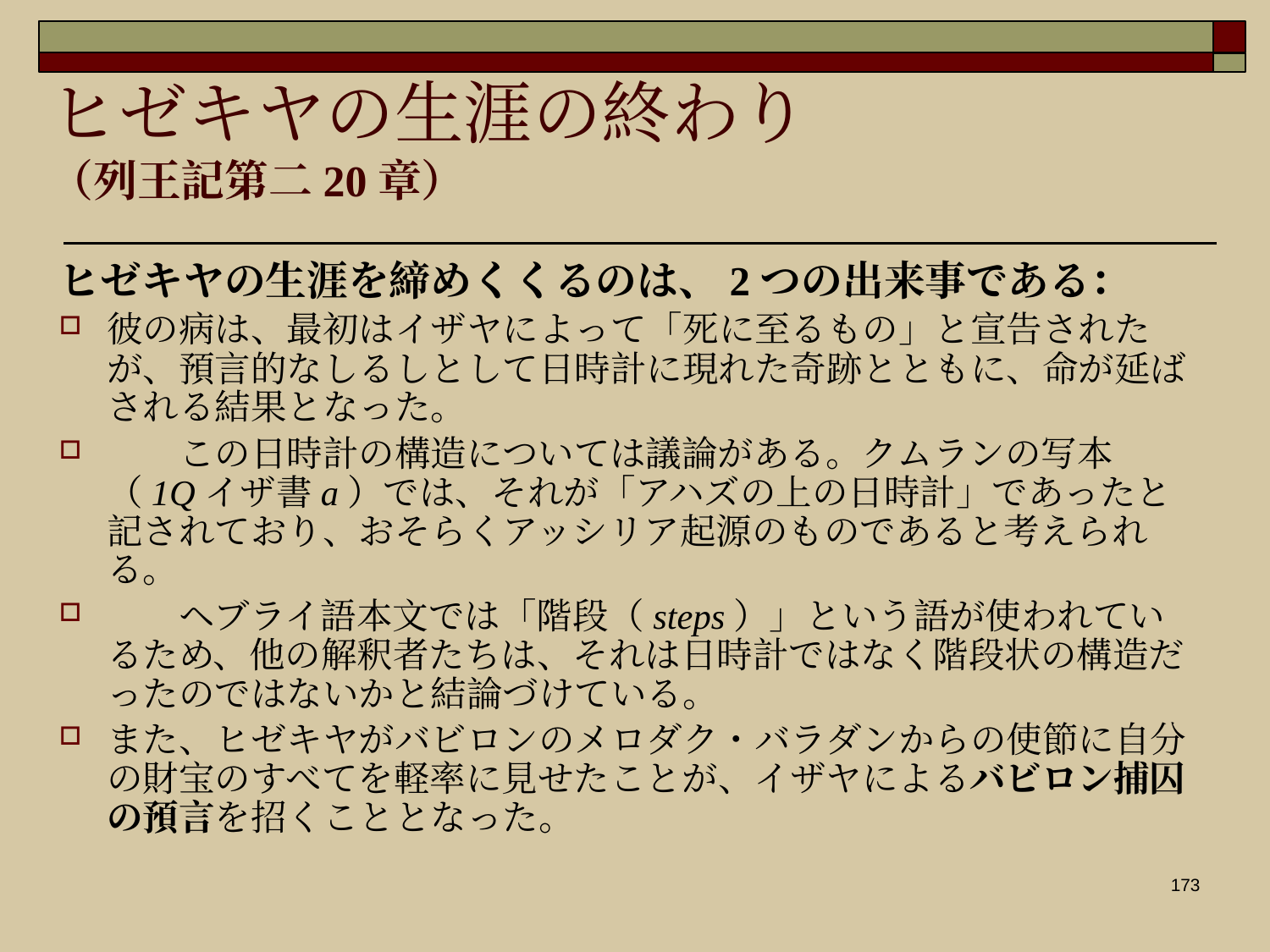

ヒゼキヤの生涯の終わり
（列王記第二20章）
ヒゼキヤの生涯を締めくくるのは、2つの出来事である：
彼の病は、最初はイザヤによって「死に至るもの」と宣告されたが、預言的なしるしとして日時計に現れた奇跡とともに、命が延ばされる結果となった。
　　この日時計の構造については議論がある。クムランの写本（1Qイザ書a）では、それが「アハズの上の日時計」であったと記されており、おそらくアッシリア起源のものであると考えられる。
　　ヘブライ語本文では「階段（steps）」という語が使われているため、他の解釈者たちは、それは日時計ではなく階段状の構造だったのではないかと結論づけている。
また、ヒゼキヤがバビロンのメロダク・バラダンからの使節に自分の財宝のすべてを軽率に見せたことが、イザヤによるバビロン捕囚の預言を招くこととなった。
173